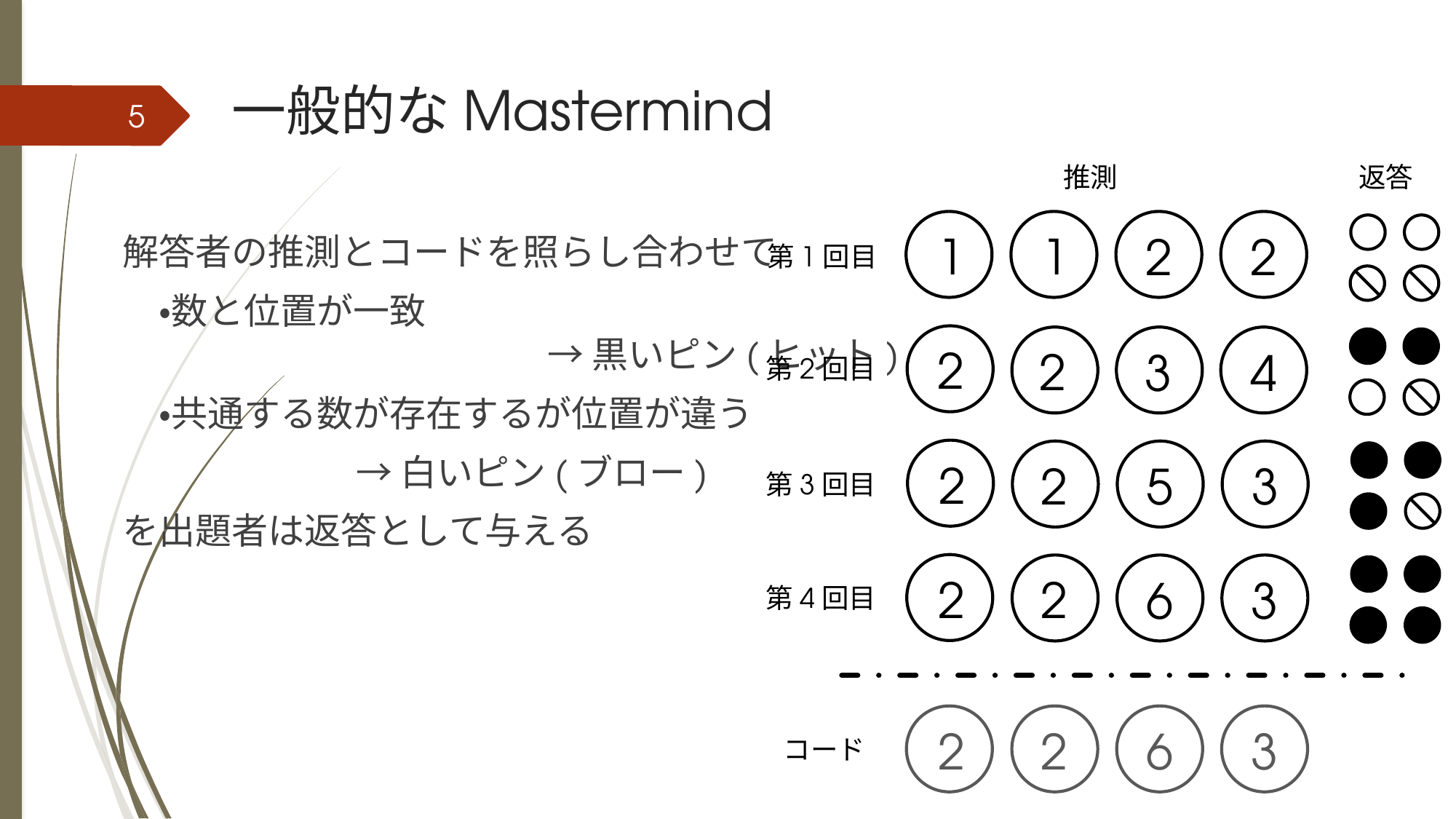

# 一般的なMastermind
5
推測
返答

1
1
2
2
解答者の推測とコードを照らし合わせて
　・数と位置が一致　　　　あ　　　　
			　　   → 黒いピン(ヒット)
　・共通する数が存在するが位置が違う
                     　  → 白いピン(ブロー)
を出題者は返答として与える

第1回目

2
2
4
3
第2回目

2
2
3
5
第3回目

2
2
3
6
第4回目

2
2
3
6
コード